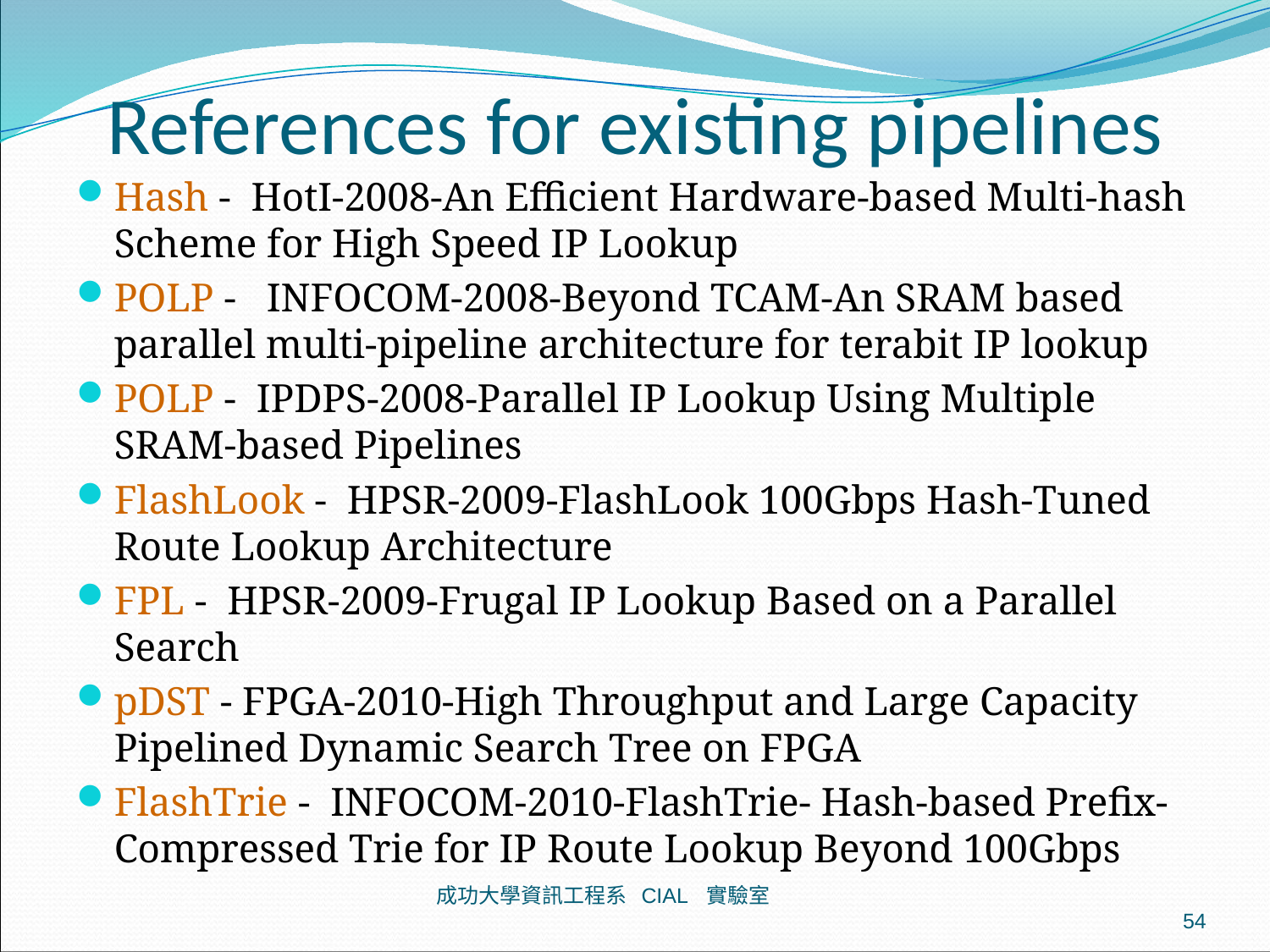

# References for existing pipelines
Hash -  HotI-2008-An Efficient Hardware-based Multi-hash Scheme for High Speed IP Lookup
POLP -   INFOCOM-2008-Beyond TCAM-An SRAM based parallel multi-pipeline architecture for terabit IP lookup
POLP -  IPDPS-2008-Parallel IP Lookup Using Multiple SRAM-based Pipelines
FlashLook -  HPSR-2009-FlashLook 100Gbps Hash-Tuned Route Lookup Architecture
FPL -  HPSR-2009-Frugal IP Lookup Based on a Parallel Search
pDST - FPGA-2010-High Throughput and Large Capacity Pipelined Dynamic Search Tree on FPGA
FlashTrie -  INFOCOM-2010-FlashTrie- Hash-based Prefix-Compressed Trie for IP Route Lookup Beyond 100Gbps
成功大學資訊工程系  CIAL 實驗室

54